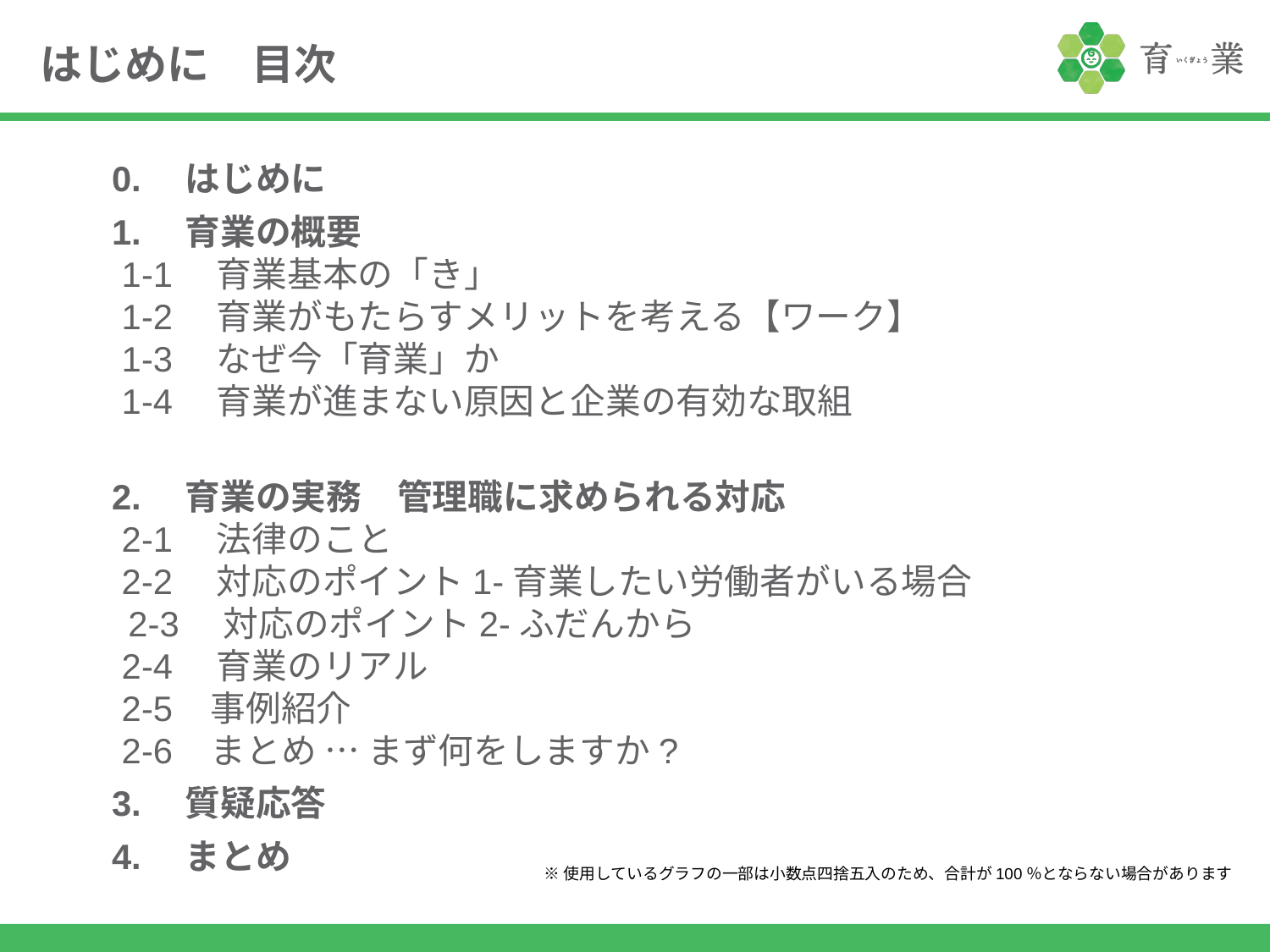

はじめに　目次
0.　はじめに
1.　育業の概要
 1-1　育業基本の「き」
 1-2　育業がもたらすメリットを考える【ワーク】
 1-3　なぜ今「育業」か
 1-4　育業が進まない原因と企業の有効な取組
2.　育業の実務　管理職に求められる対応
 2-1　法律のこと
 2-2　対応のポイント1-育業したい労働者がいる場合
 2-3　対応のポイント2-ふだんから
 2-4　育業のリアル
 2-5   事例紹介
 2-6   まとめ … まず何をしますか?
3.　質疑応答
4.　まとめ
※使用しているグラフの一部は小数点四捨五入のため、合計が100％とならない場合があります